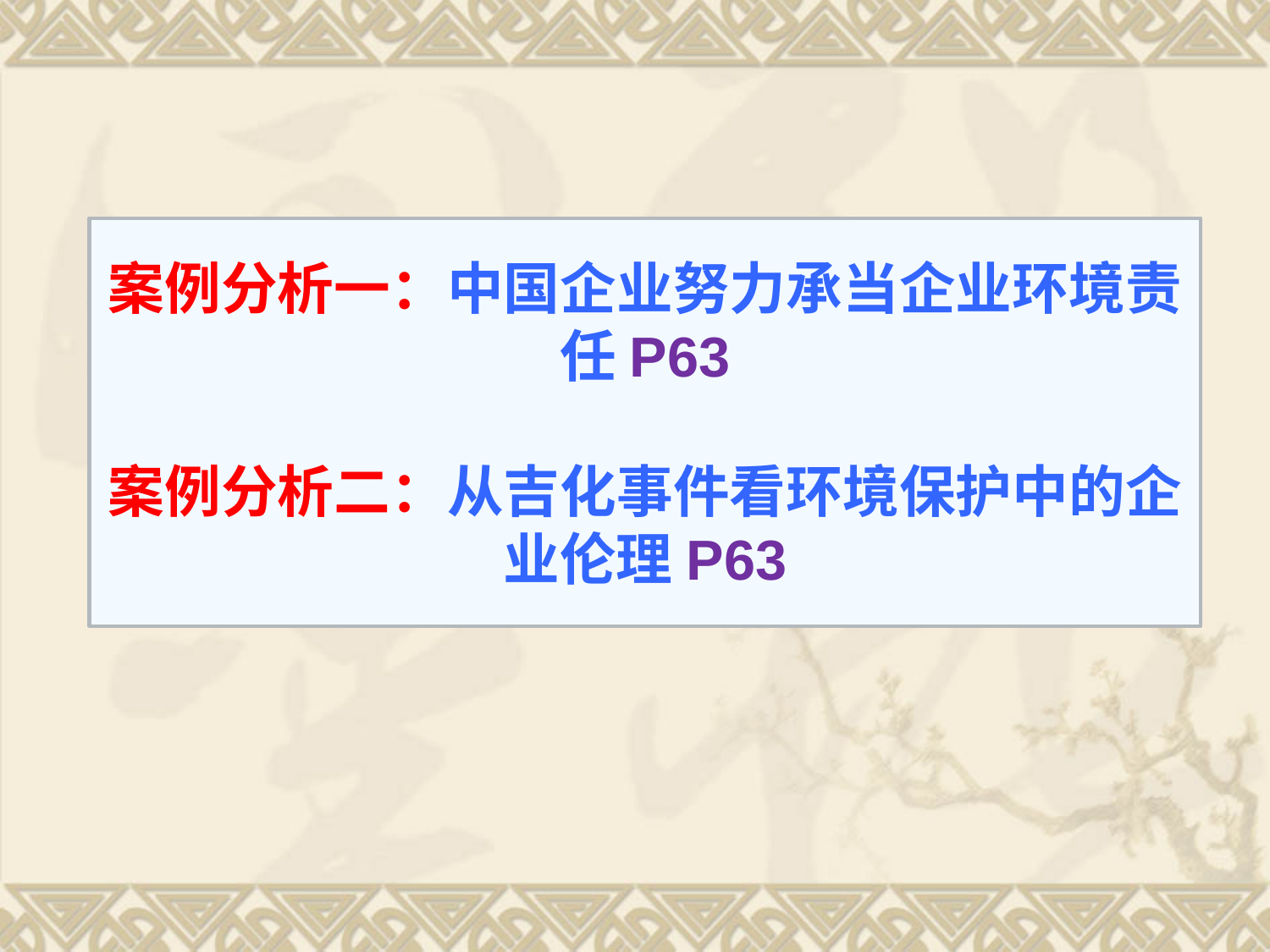

案例分析一：中国企业努力承当企业环境责任P63

案例分析二：从吉化事件看环境保护中的企业伦理P63